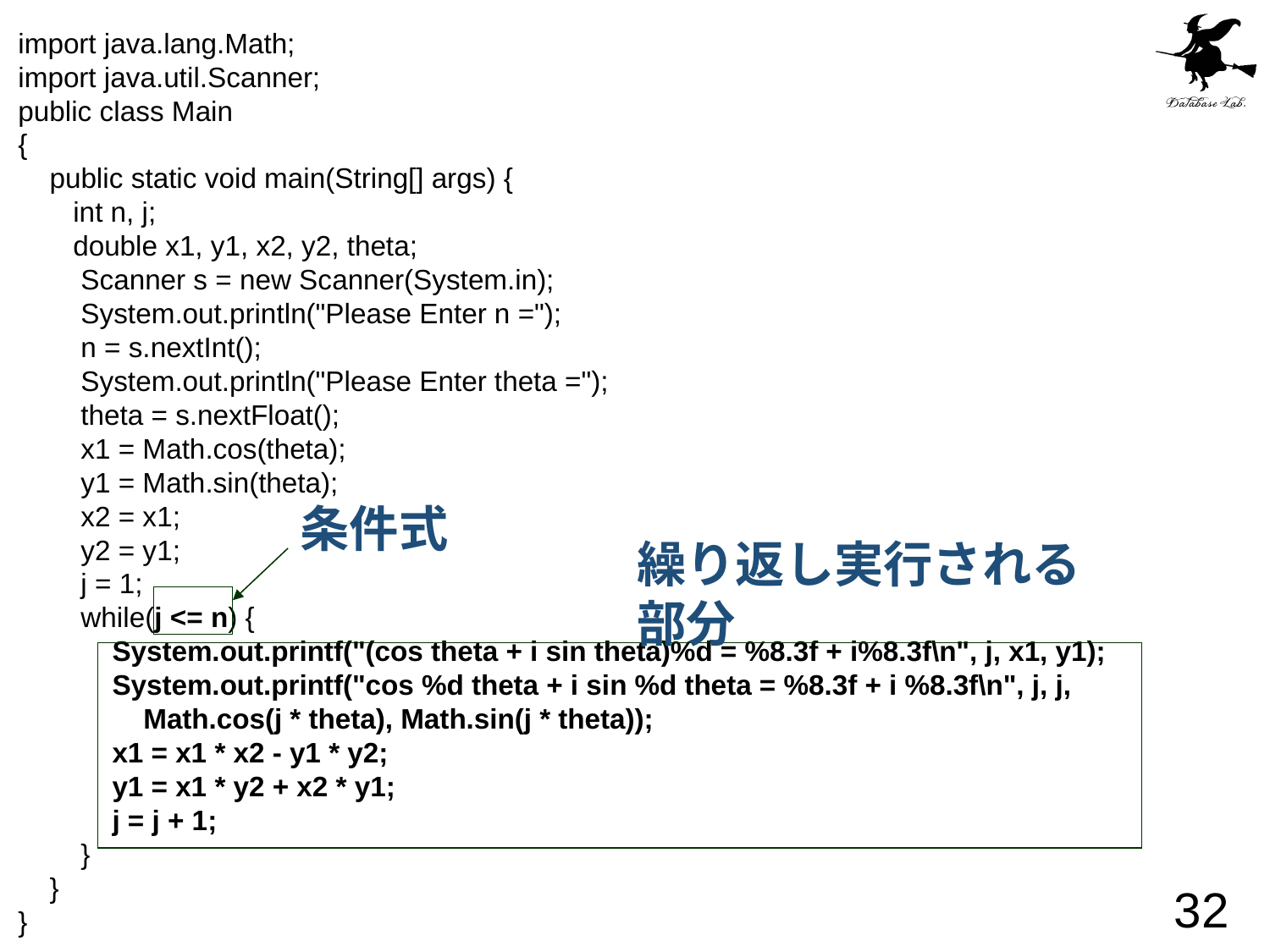

import java.lang.Math;
import java.util.Scanner;
public class Main
{
    public static void main(String[] args) {
       int n, j;
       double x1, y1, x2, y2, theta;
        Scanner s = new Scanner(System.in);
        System.out.println("Please Enter n =");
        n = s.nextInt();
        System.out.println("Please Enter theta =");
        theta = s.nextFloat();
        x1 = Math.cos(theta);
        y1 = Math.sin(theta);
        x2 = x1;
        y2 = y1;
        j = 1;
        while(j <= n) {
            System.out.printf("(cos theta + i sin theta)%d = %8.3f + i%8.3f\n", j, x1, y1);
            System.out.printf("cos %d theta + i sin %d theta = %8.3f + i %8.3f\n", j, j,
                Math.cos(j * theta), Math.sin(j * theta));
            x1 = x1 * x2 - y1 * y2;
            y1 = x1 * y2 + x2 * y1;
            j = j + 1;
        }
    }
}

条件式
繰り返し実行される
部分

32